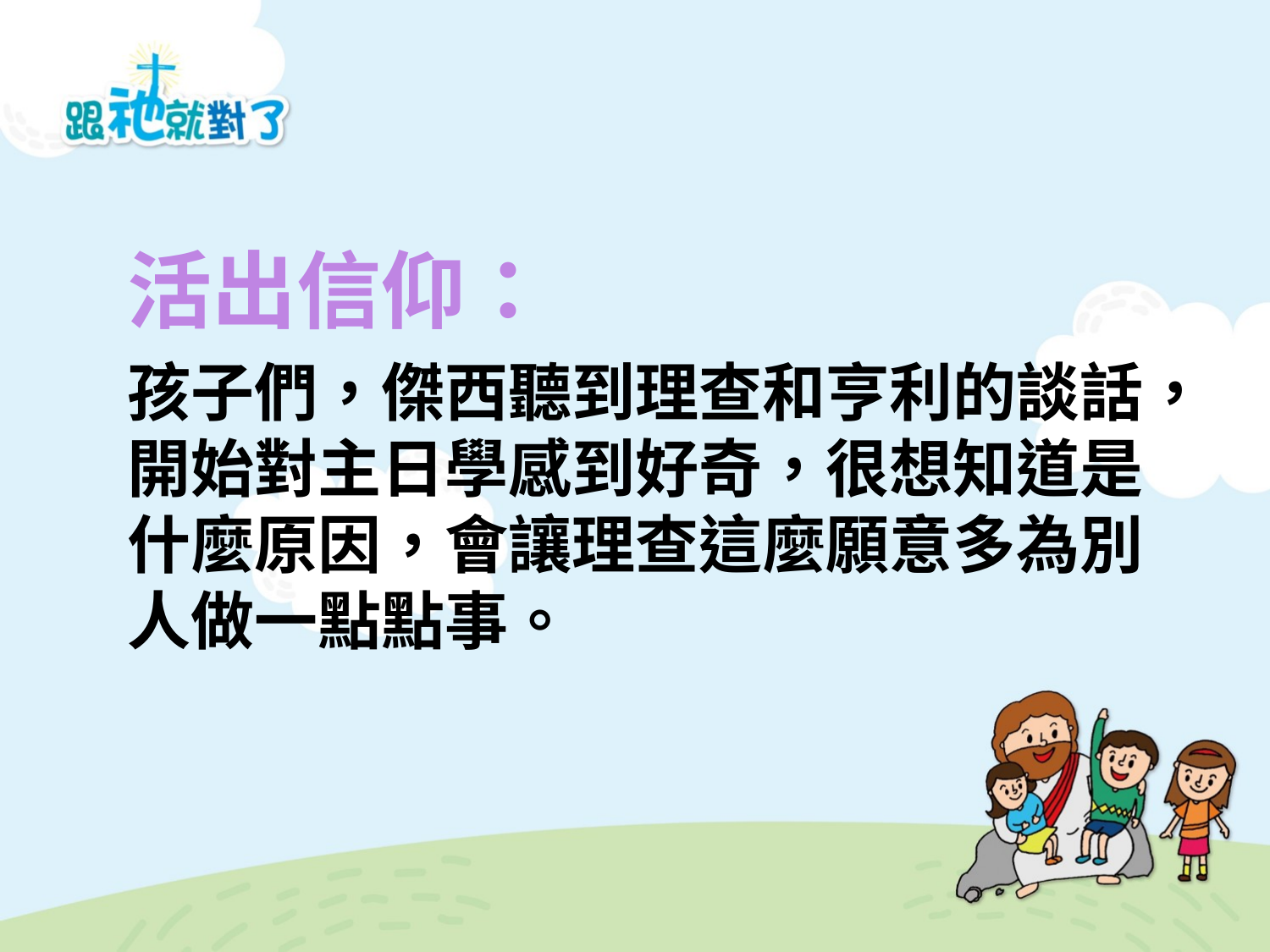

活出信仰：
孩子們，傑西聽到理查和亨利的談話，開始對主日學感到好奇，很想知道是什麼原因，會讓理查這麼願意多為別人做一點點事。